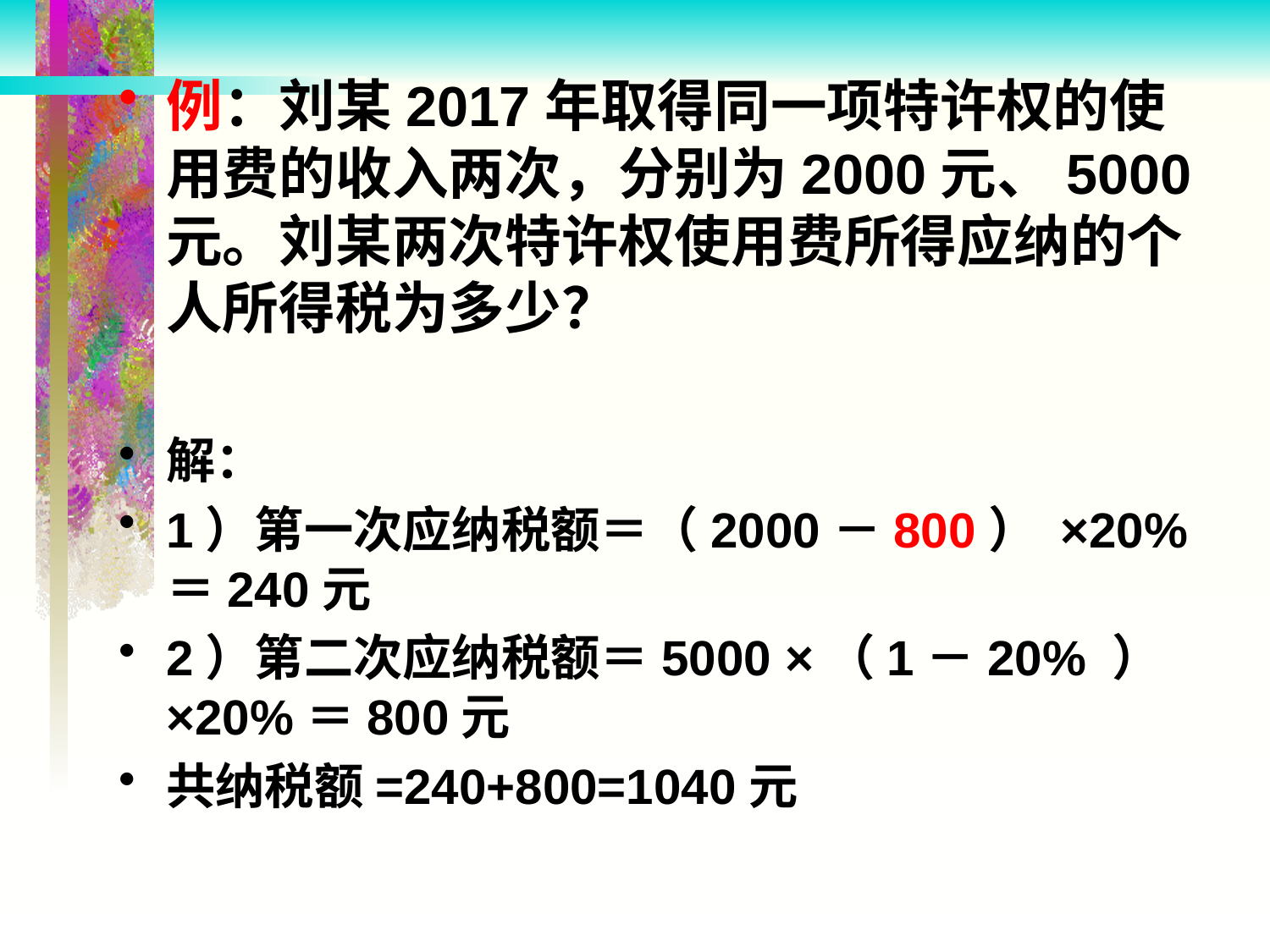

例：刘某2017年取得同一项特许权的使用费的收入两次，分别为2000元、5000元。刘某两次特许权使用费所得应纳的个人所得税为多少？

解：
1）第一次应纳税额＝（2000－800） ×20%＝240元
2）第二次应纳税额＝5000 ×（1－20% ）×20%＝800元
共纳税额=240+800=1040元